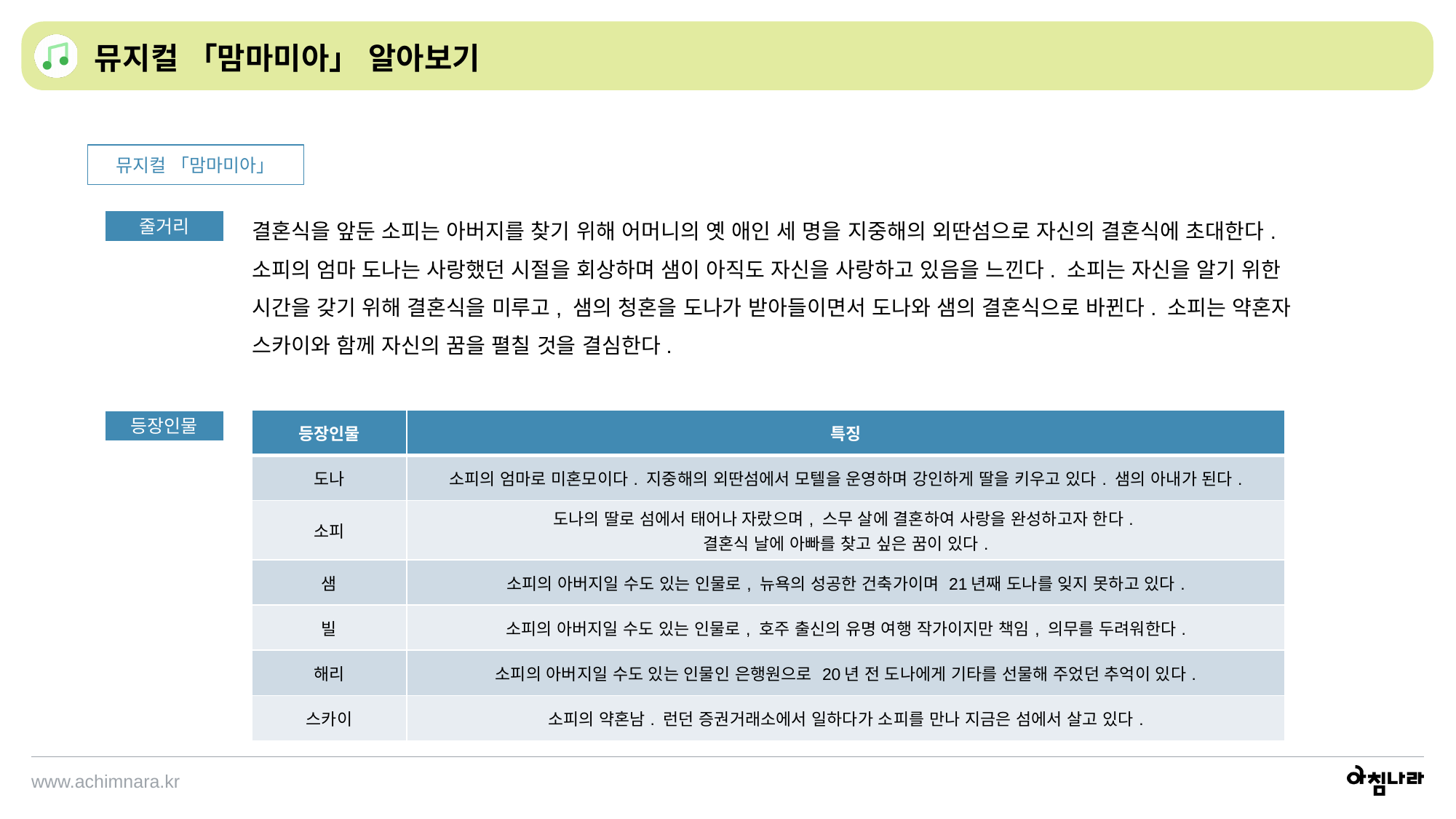

뮤지컬 「맘마미아」 알아보기
뮤지컬 「맘마미아」
결혼식을 앞둔 소피는 아버지를 찾기 위해 어머니의 옛 애인 세 명을 지중해의 외딴섬으로 자신의 결혼식에 초대한다. 소피의 엄마 도나는 사랑했던 시절을 회상하며 샘이 아직도 자신을 사랑하고 있음을 느낀다. 소피는 자신을 알기 위한 시간을 갖기 위해 결혼식을 미루고, 샘의 청혼을 도나가 받아들이면서 도나와 샘의 결혼식으로 바뀐다. 소피는 약혼자 스카이와 함께 자신의 꿈을 펼칠 것을 결심한다.
줄거리
등장인물
| 등장인물 | 특징 |
| --- | --- |
| 도나 | 소피의 엄마로 미혼모이다. 지중해의 외딴섬에서 모텔을 운영하며 강인하게 딸을 키우고 있다. 샘의 아내가 된다. |
| 소피 | 도나의 딸로 섬에서 태어나 자랐으며, 스무 살에 결혼하여 사랑을 완성하고자 한다. 결혼식 날에 아빠를 찾고 싶은 꿈이 있다. |
| 샘 | 소피의 아버지일 수도 있는 인물로, 뉴욕의 성공한 건축가이며 21년째 도나를 잊지 못하고 있다. |
| 빌 | 소피의 아버지일 수도 있는 인물로, 호주 출신의 유명 여행 작가이지만 책임, 의무를 두려워한다. |
| 해리 | 소피의 아버지일 수도 있는 인물인 은행원으로 20년 전 도나에게 기타를 선물해 주었던 추억이 있다. |
| 스카이 | 소피의 약혼남. 런던 증권거래소에서 일하다가 소피를 만나 지금은 섬에서 살고 있다. |